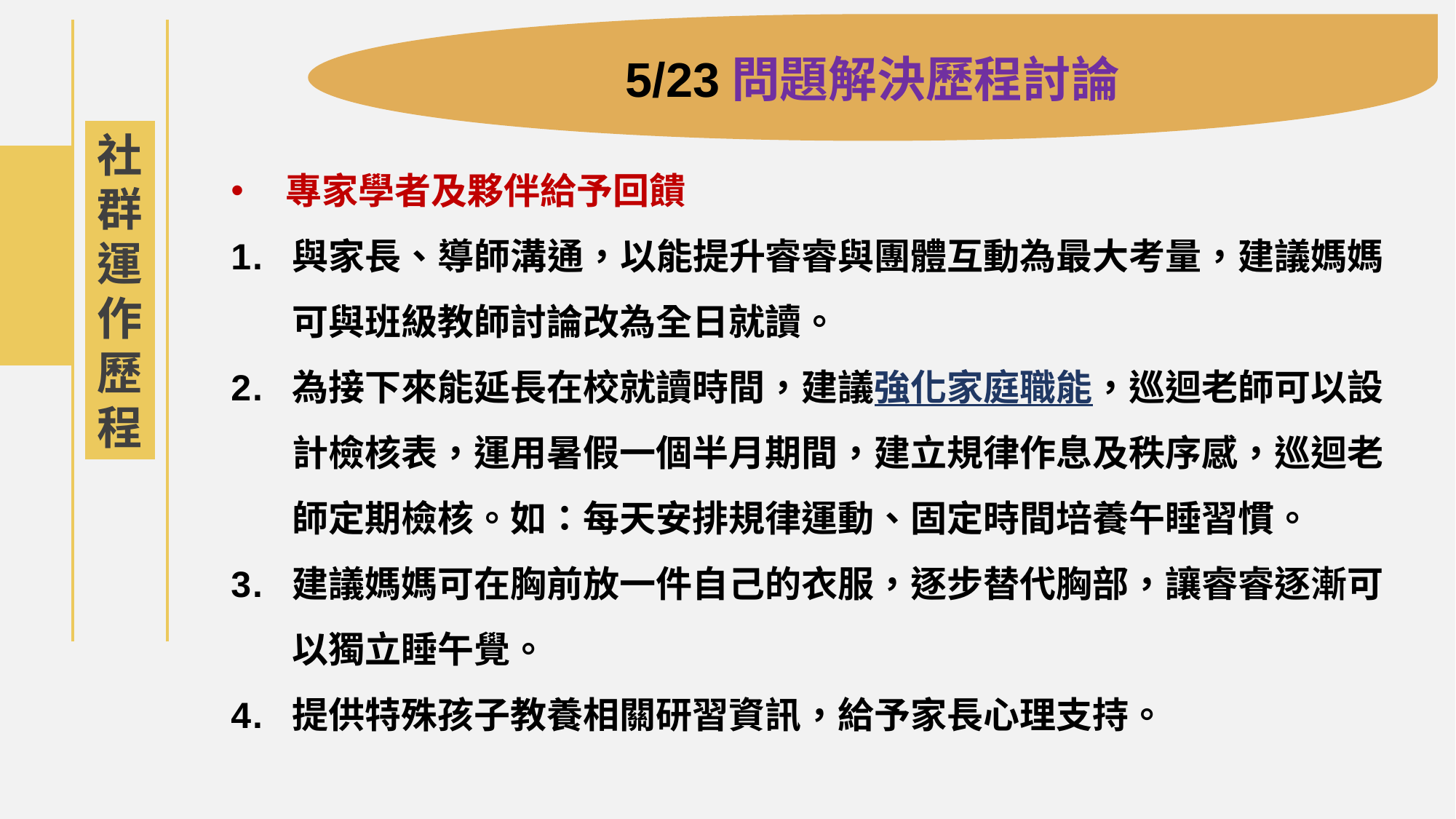

5/23問題解決歷程討論
社群運作歷程
專家學者及夥伴給予回饋
與家長、導師溝通，以能提升睿睿與團體互動為最大考量，建議媽媽可與班級教師討論改為全日就讀。
為接下來能延長在校就讀時間，建議強化家庭職能，巡迴老師可以設計檢核表，運用暑假一個半月期間，建立規律作息及秩序感，巡迴老師定期檢核。如：每天安排規律運動、固定時間培養午睡習慣。
建議媽媽可在胸前放一件自己的衣服，逐步替代胸部，讓睿睿逐漸可以獨立睡午覺。
提供特殊孩子教養相關研習資訊，給予家長心理支持。